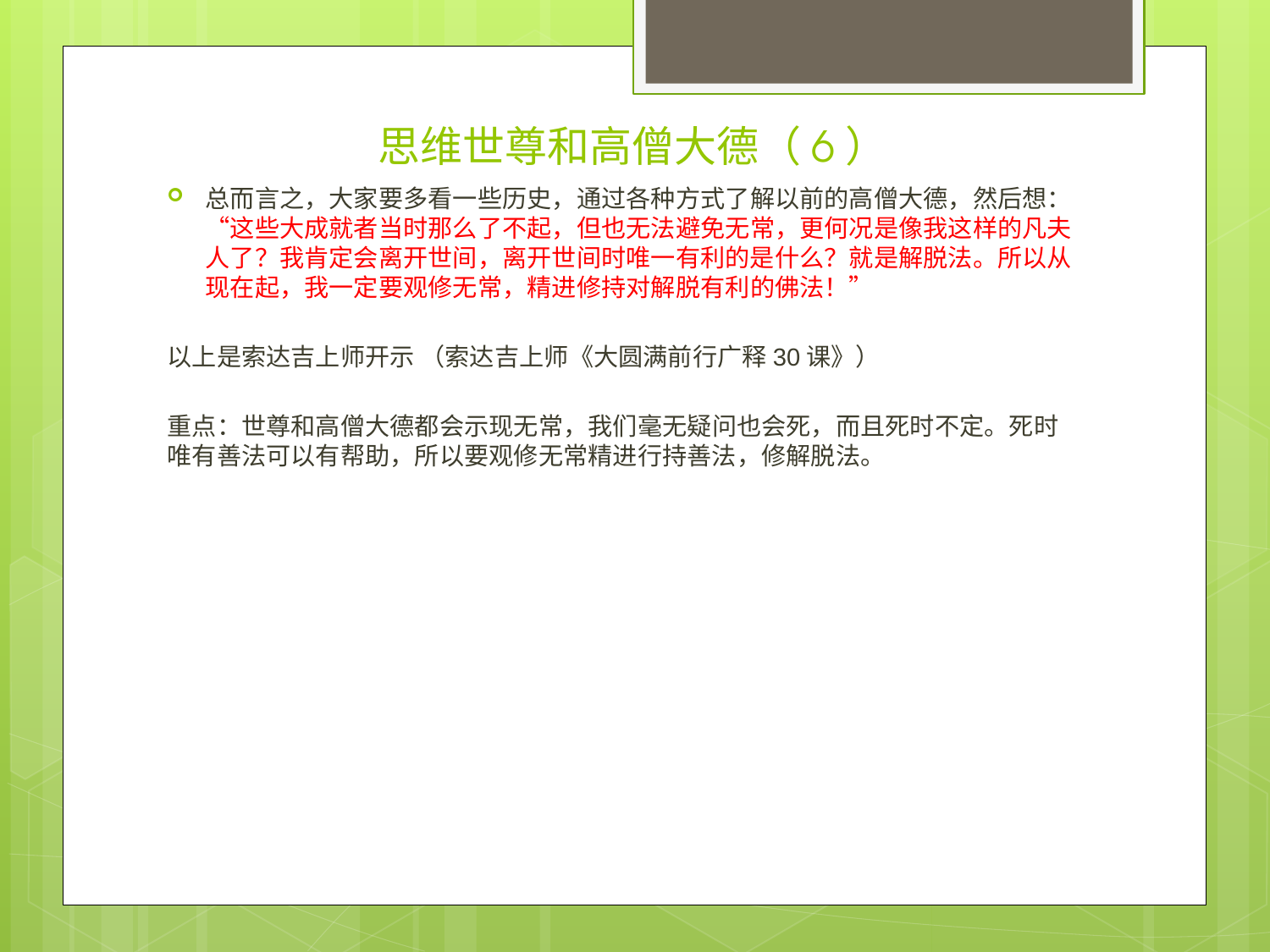

# 思维世尊和高僧大德（6）
总而言之，大家要多看一些历史，通过各种方式了解以前的高僧大德，然后想：“这些大成就者当时那么了不起，但也无法避免无常，更何况是像我这样的凡夫人了？我肯定会离开世间，离开世间时唯一有利的是什么？就是解脱法。所以从现在起，我一定要观修无常，精进修持对解脱有利的佛法！”

以上是索达吉上师开示 （索达吉上师《大圆满前行广释30课》）

重点：世尊和高僧大德都会示现无常，我们毫无疑问也会死，而且死时不定。死时唯有善法可以有帮助，所以要观修无常精进行持善法，修解脱法。